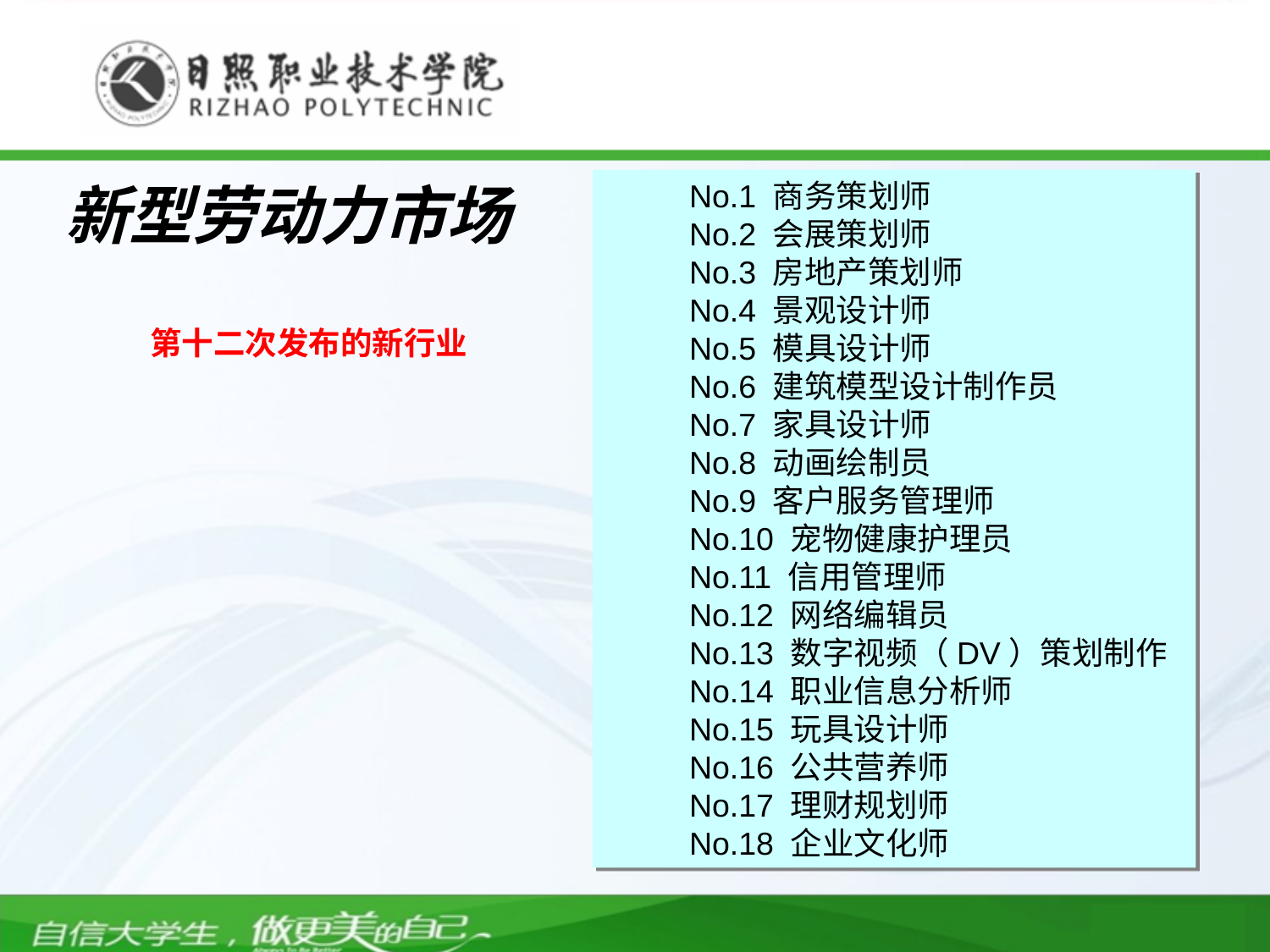

新型劳动力市场
No.1 商务策划师
No.2 会展策划师
No.3 房地产策划师
No.4 景观设计师
No.5 模具设计师
No.6 建筑模型设计制作员
No.7 家具设计师
No.8 动画绘制员
No.9 客户服务管理师
No.10 宠物健康护理员
No.11 信用管理师
No.12 网络编辑员
No.13 数字视频（DV）策划制作
No.14 职业信息分析师
No.15 玩具设计师
No.16 公共营养师
No.17 理财规划师
No.18 企业文化师
第十二次发布的新行业